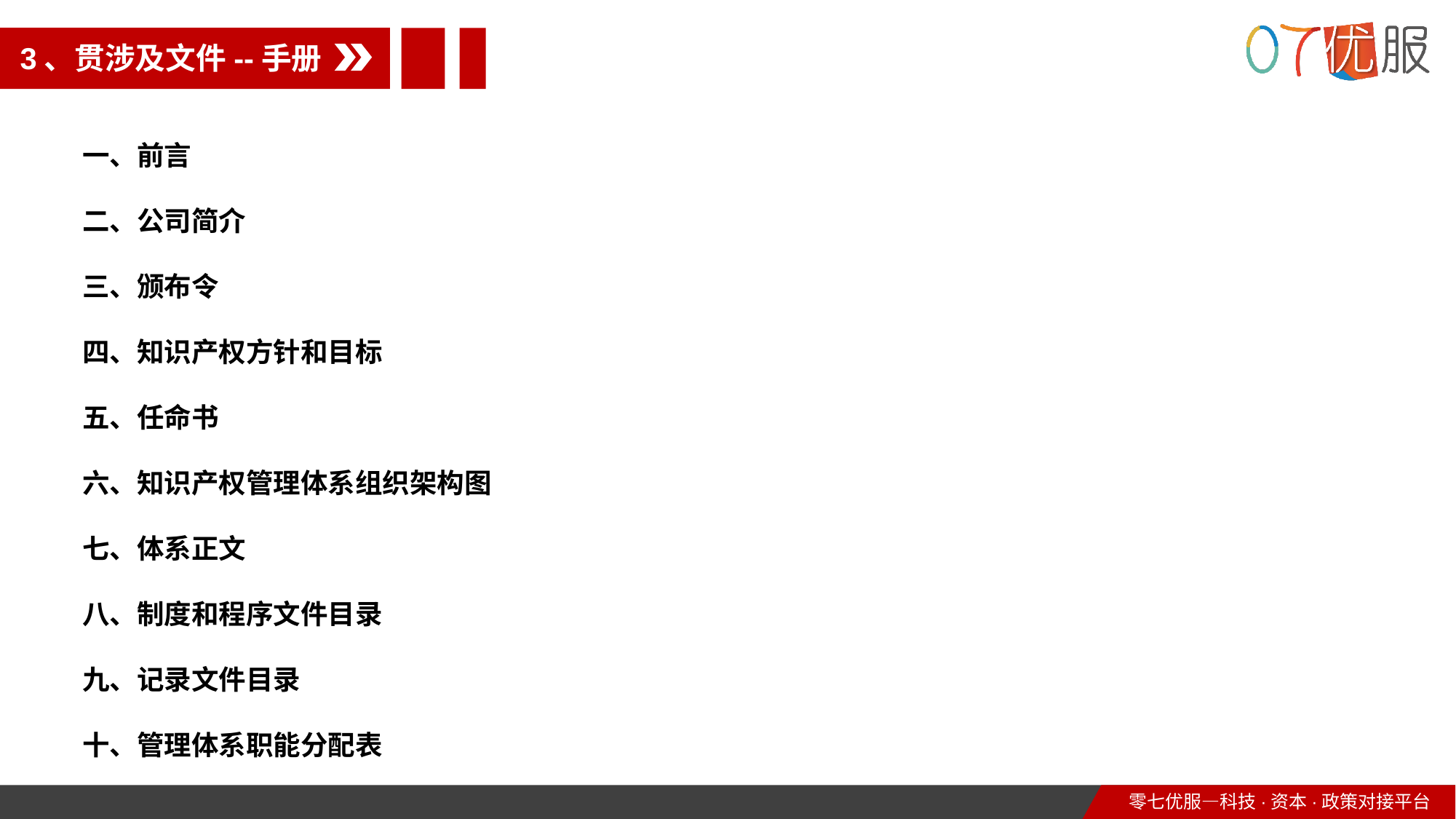

3、贯涉及文件--手册
一、前言
二、公司简介
三、颁布令
四、知识产权方针和目标
五、任命书
六、知识产权管理体系组织架构图
七、体系正文
八、制度和程序文件目录
九、记录文件目录
十、管理体系职能分配表